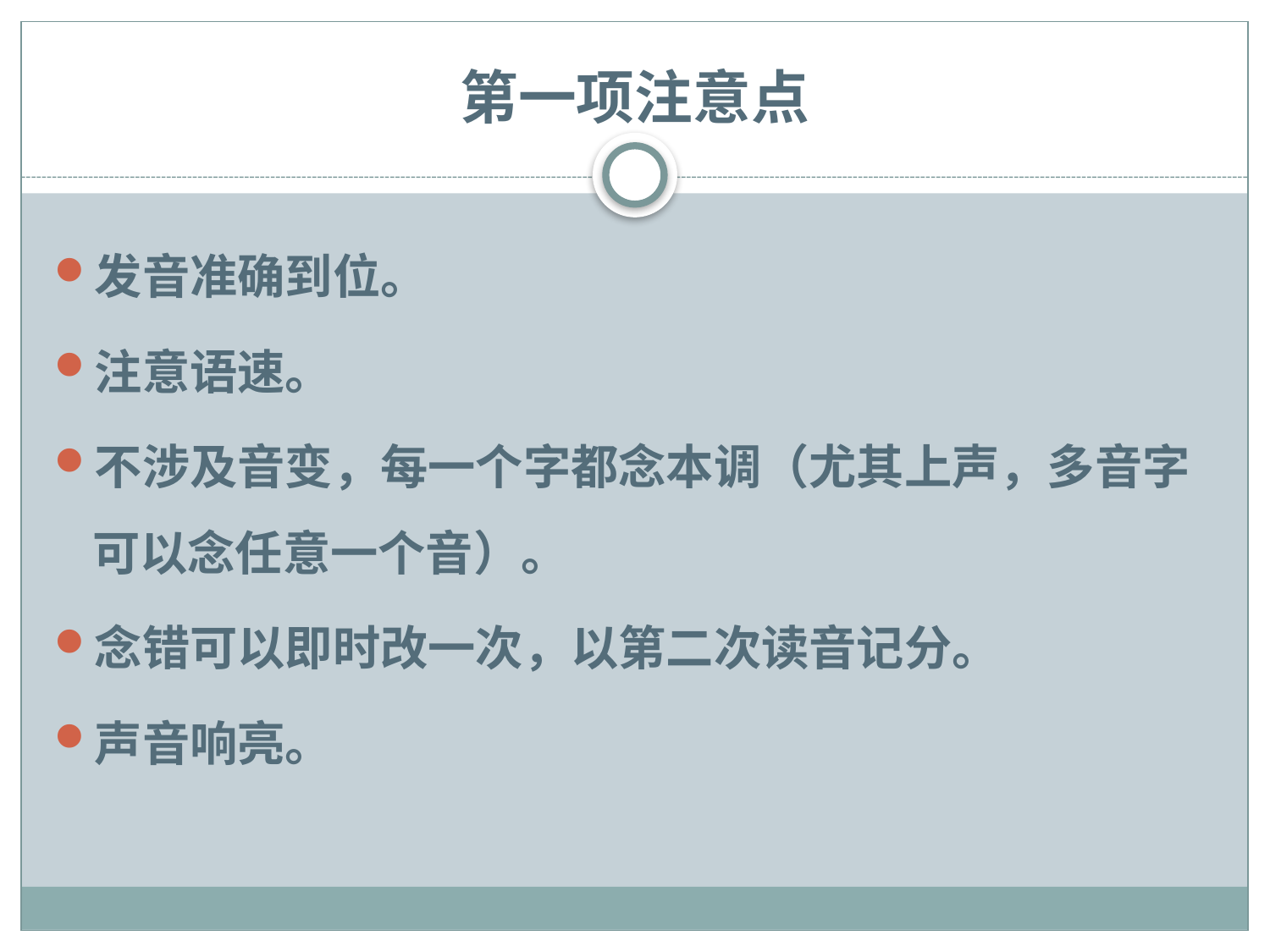

# 第一项注意点
发音准确到位。
注意语速。
不涉及音变，每一个字都念本调（尤其上声，多音字可以念任意一个音）。
念错可以即时改一次，以第二次读音记分。
声音响亮。